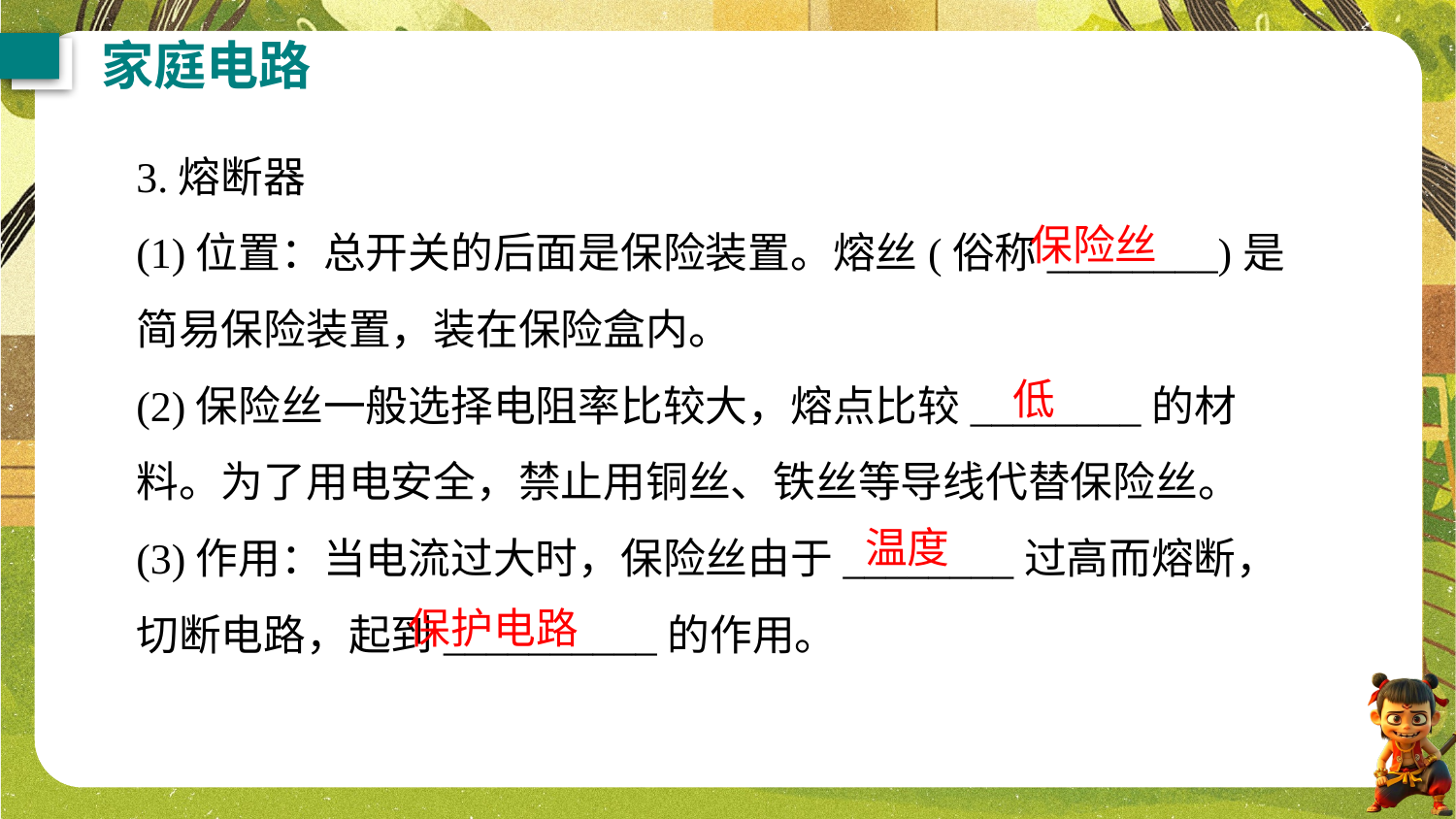

家庭电路

3.熔断器
(1)位置：总开关的后面是保险装置。熔丝(俗称________)是简易保险装置，装在保险盒内。
(2)保险丝一般选择电阻率比较大，熔点比较________的材料。为了用电安全，禁止用铜丝、铁丝等导线代替保险丝。
(3)作用：当电流过大时，保险丝由于________过高而熔断，切断电路，起到__________的作用。
保险丝
低
温度
保护电路